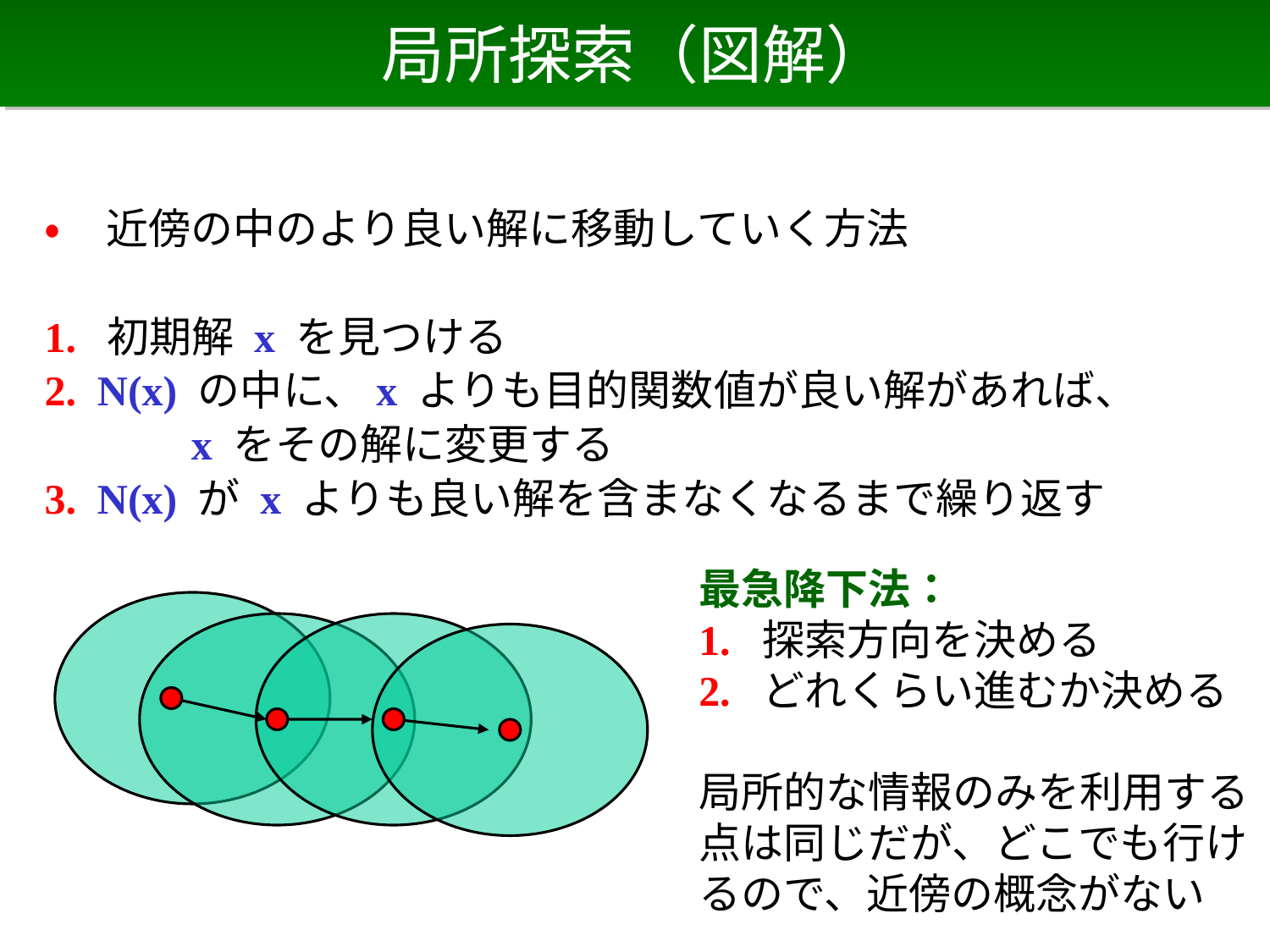

# 局所探索（図解）
• 近傍の中のより良い解に移動していく方法

1.  初期解 x を見つける
2.  N(x) の中に、x よりも目的関数値が良い解があれば、
　　　 x をその解に変更する
3.  N(x) が x よりも良い解を含まなくなるまで繰り返す

最急降下法：
1.  探索方向を決める
2.  どれくらい進むか決める

局所的な情報のみを利用する
点は同じだが、どこでも行け
るので、近傍の概念がない